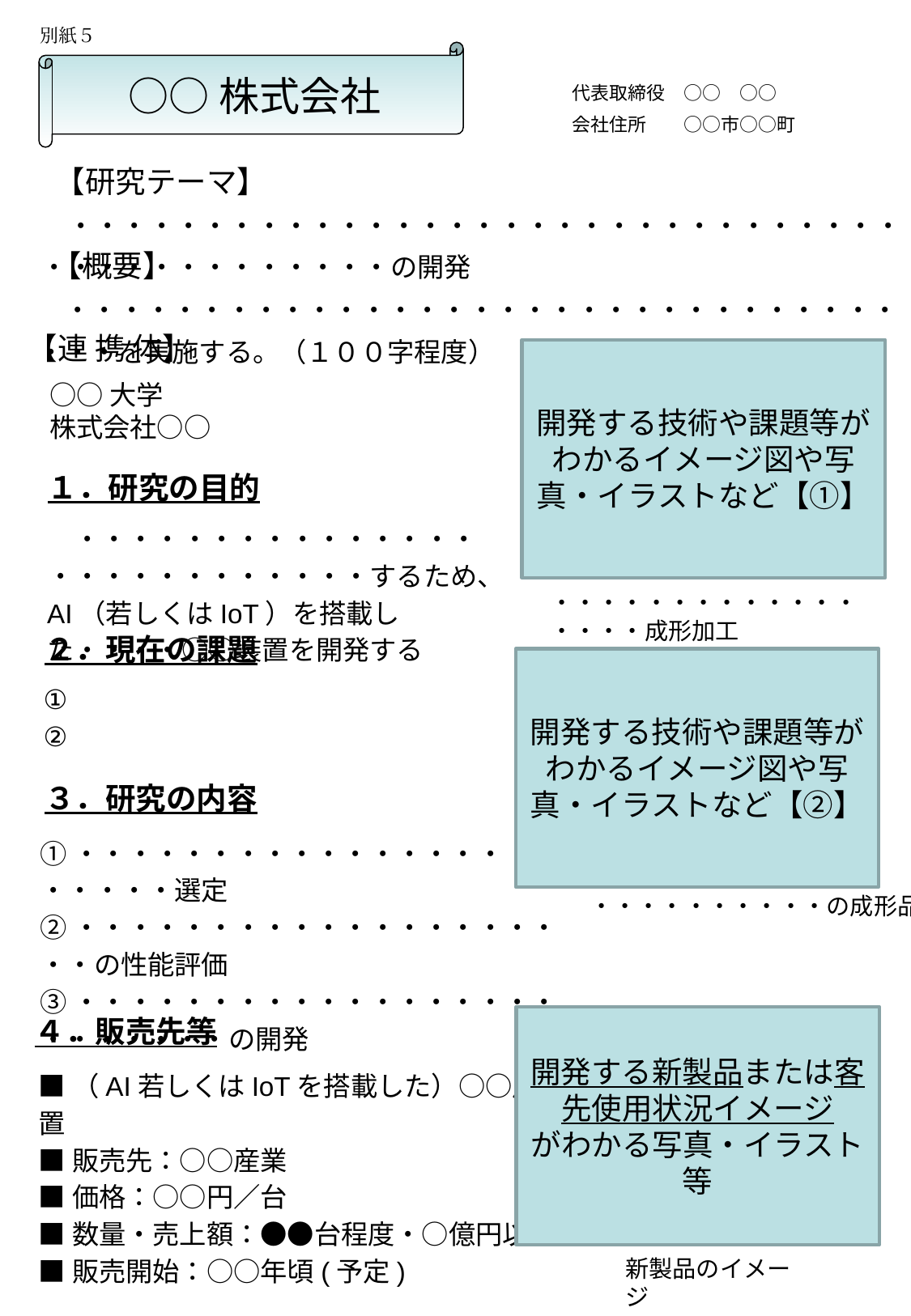

別紙５
○○株式会社
代表取締役　○○　○○
会社住所　　○○市○○町
 【研究テーマ】
　・・・・・・・・・・・・・・・・・・・・・・・・・・・・・・・・・・・・・・・・・・・・の開発
 【概要】
　・・・・・・・・・・・・・・・・・・・・・・・・・・・・・・・・・・を実施する。（１００字程度）
【連 携 体】
開発する技術や課題等がわかるイメージ図や写真・イラストなど【①】
○○大学
株式会社○○
１．研究の目的
　・・・・・・・・・・・・・・・・・・・・・・・・・・・するため、AI（若しくはIoT）を搭載した・・・・○○装置を開発する
・・・・・・・・・・・・・・・・・成形加工
２．現在の課題
開発する技術や課題等がわかるイメージ図や写真・イラストなど【②】
①
②
３．研究の内容
①・・・・・・・・・・・・・・・・・・・・・・・選定
②・・・・・・・・・・・・・・・・・・・・の性能評価
③・・・・・・・・・・・・・・・・・・・・・・・・・の開発
・・・・・・・・・・の成形品
４．販売先等
開発する新製品または客先使用状況イメージ
がわかる写真・イラスト等
■（AI若しくはIoTを搭載した）○○用装置
■販売先：○○産業
■価格：○○円／台
■数量・売上額：●●台程度・○億円以上
■販売開始：○○年頃(予定)
新製品のイメージ